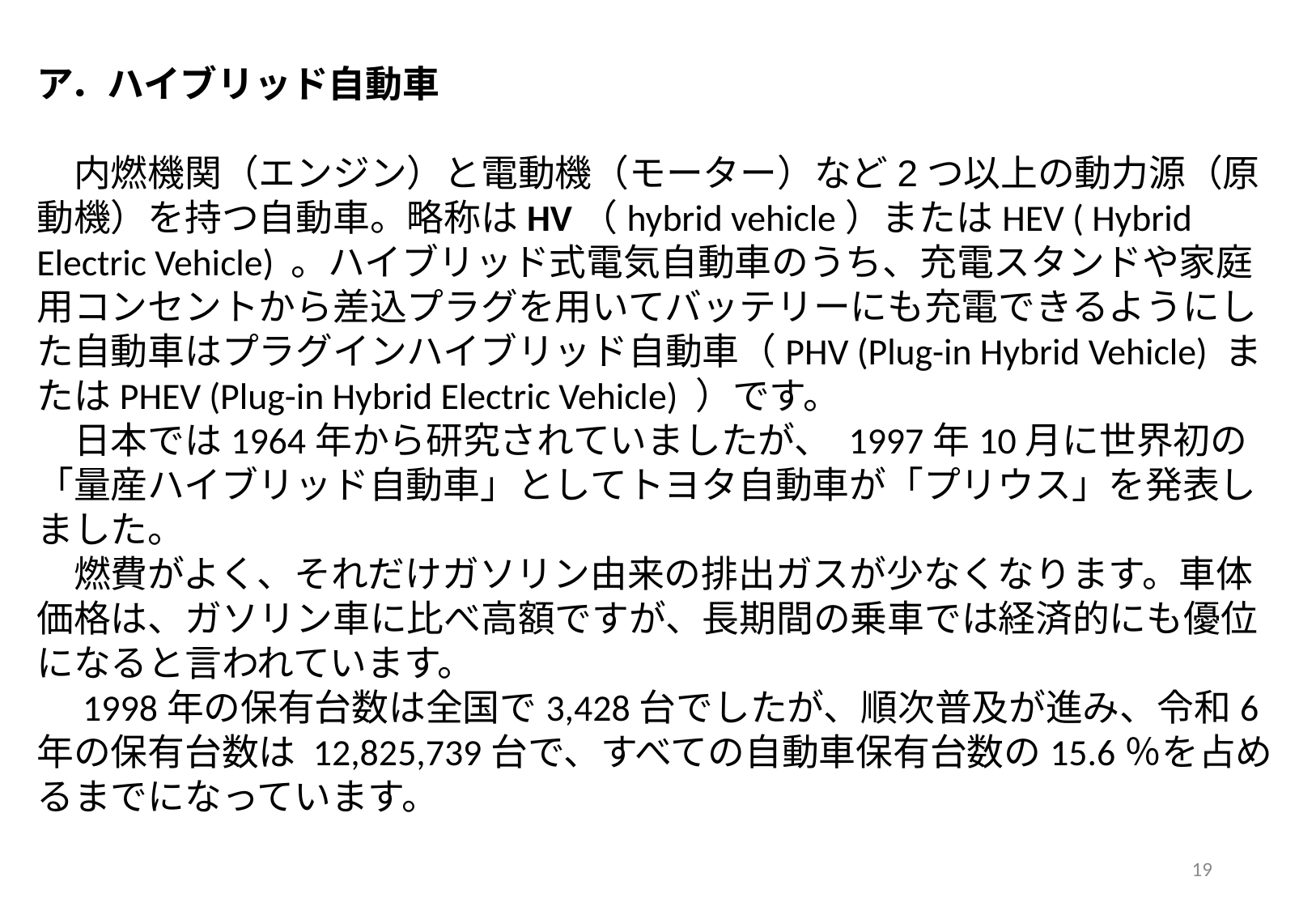

ア．ハイブリッド自動車

　内燃機関（エンジン）と電動機（モーター）など2つ以上の動力源（原動機）を持つ自動車。略称はHV（hybrid vehicle）またはHEV ( Hybrid Electric Vehicle) 。ハイブリッド式電気自動車のうち、充電スタンドや家庭用コンセントから差込プラグを用いてバッテリーにも充電できるようにした自動車はプラグインハイブリッド自動車（PHV (Plug-in Hybrid Vehicle) またはPHEV (Plug-in Hybrid Electric Vehicle) ）です。
　日本では1964年から研究されていましたが、 1997年10月に世界初の「量産ハイブリッド自動車」としてトヨタ自動車が「プリウス」を発表しました。
　燃費がよく、それだけガソリン由来の排出ガスが少なくなります。車体価格は、ガソリン車に比べ高額ですが、長期間の乗車では経済的にも優位になると言われています。
　1998年の保有台数は全国で3,428台でしたが、順次普及が進み、令和6年の保有台数は 12,825,739台で、すべての自動車保有台数の15.6％を占めるまでになっています。

19